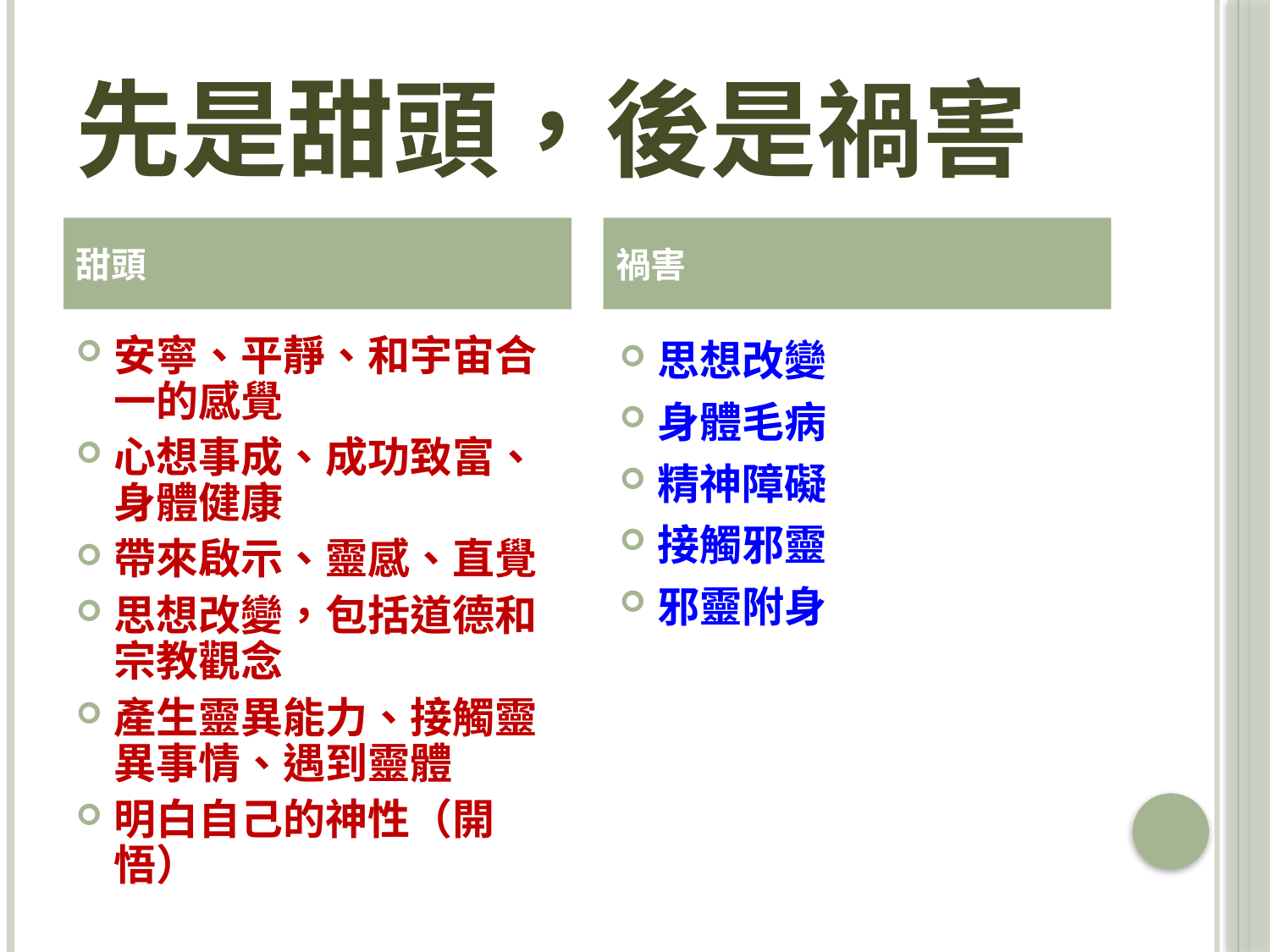

# 先是甜頭，後是禍害
甜頭
禍害
安寧、平靜、和宇宙合一的感覺
心想事成、成功致富、身體健康
帶來啟示、靈感、直覺
思想改變，包括道德和宗教觀念
產生靈異能力、接觸靈異事情、遇到靈體
明白自己的神性（開悟）
思想改變
身體毛病
精神障礙
接觸邪靈
邪靈附身